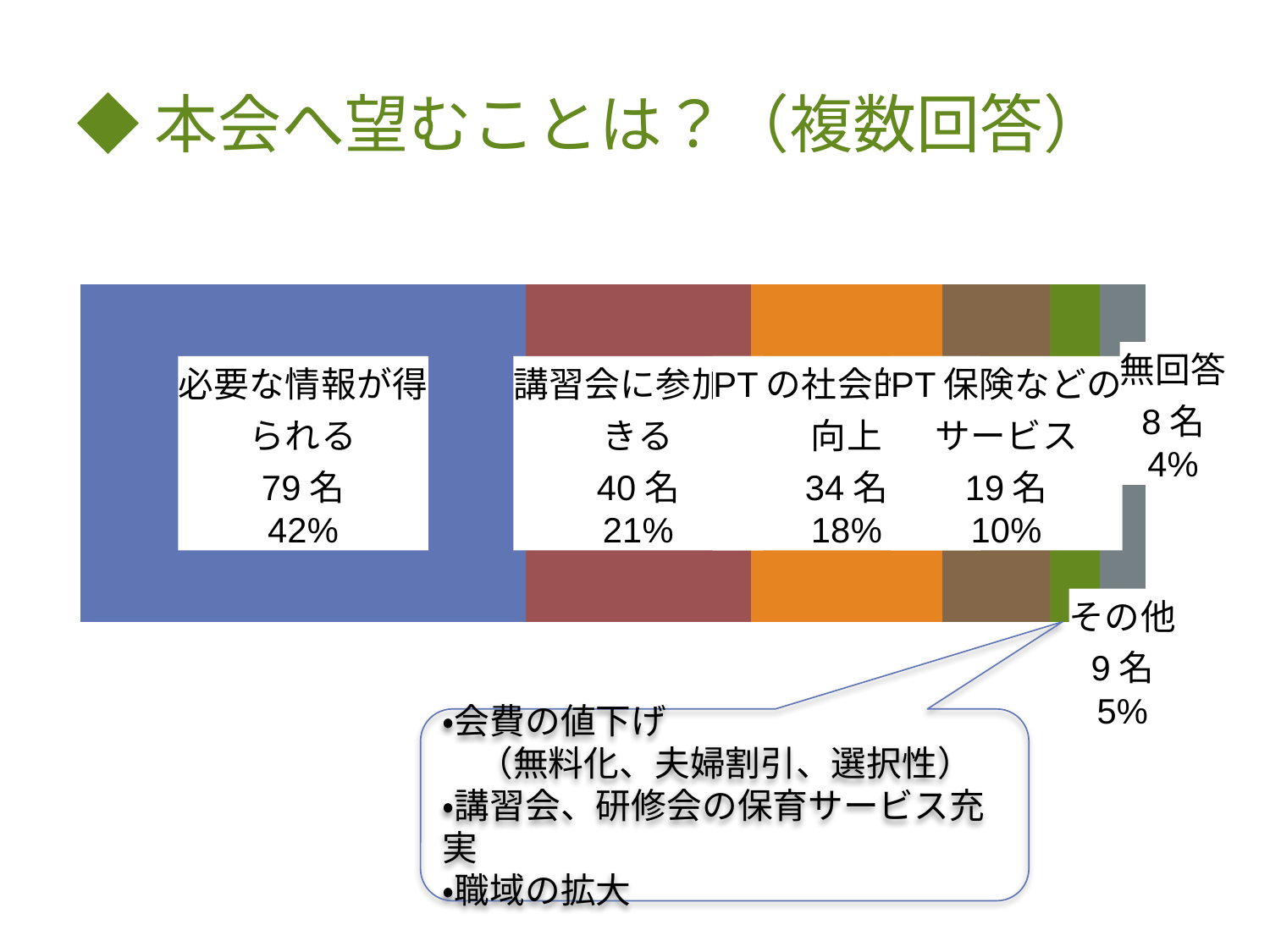

### Chart

| Category | 必要な情報が得られる | 講習会に参加できる | PTの社会的地位向上 | PT保険などのサービス | その他 | 無回答 |
|---|---|---|---|---|---|---|
◆本会へ望むことは？（複数回答）

・会費の値下げ
　（無料化、夫婦割引、選択性）
・講習会、研修会の保育サービス充実
・職域の拡大